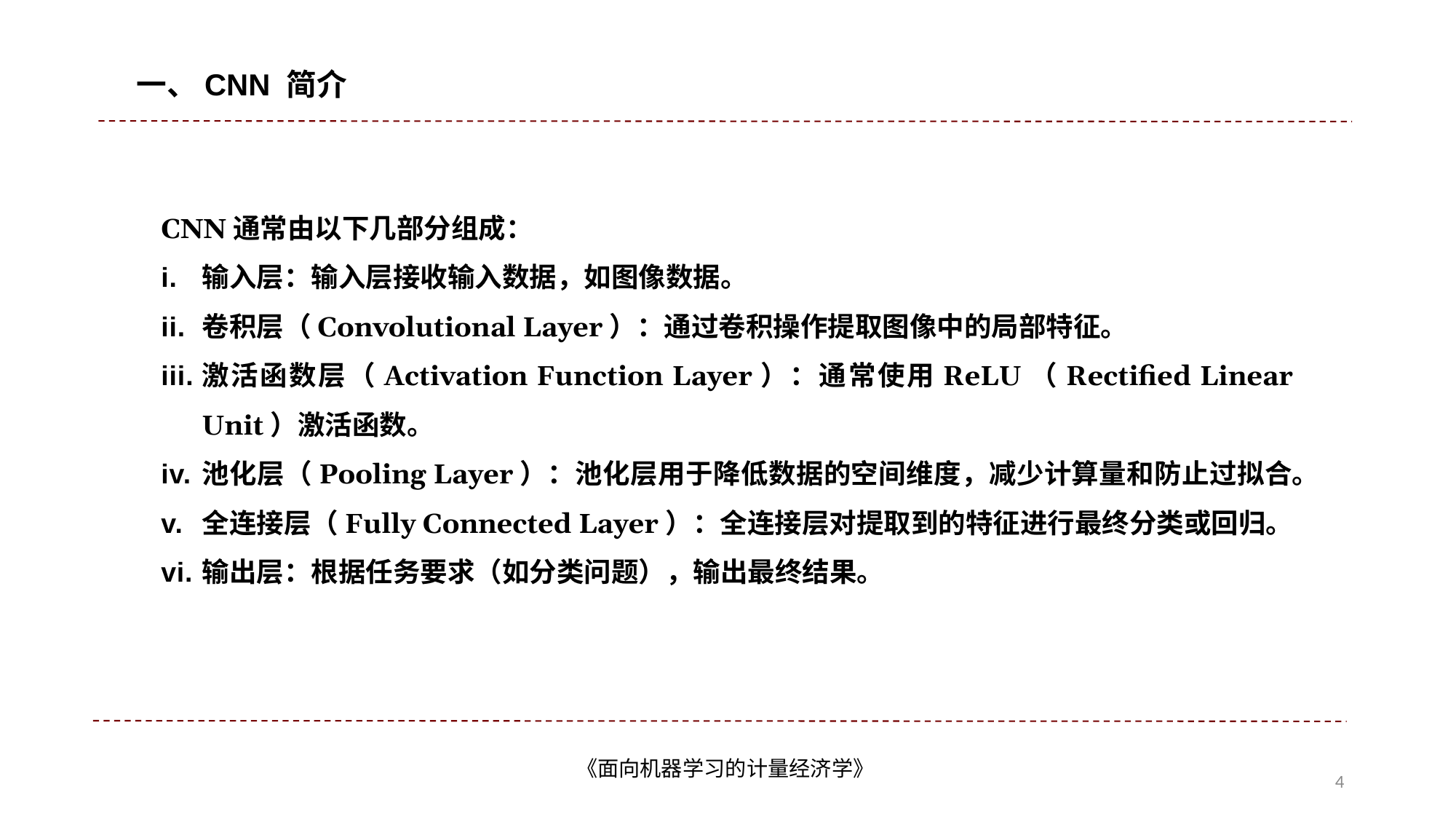

一、CNN 简介
CNN通常由以下几部分组成：
输入层：输入层接收输入数据，如图像数据。
卷积层（Convolutional Layer）：通过卷积操作提取图像中的局部特征。
激活函数层（Activation Function Layer）：通常使用ReLU（Rectified Linear Unit）激活函数。
池化层（Pooling Layer）：池化层用于降低数据的空间维度，减少计算量和防止过拟合。
全连接层（Fully Connected Layer）：全连接层对提取到的特征进行最终分类或回归。
输出层：根据任务要求（如分类问题），输出最终结果。

2025年7月
《面向机器学习的计量经济学》
4